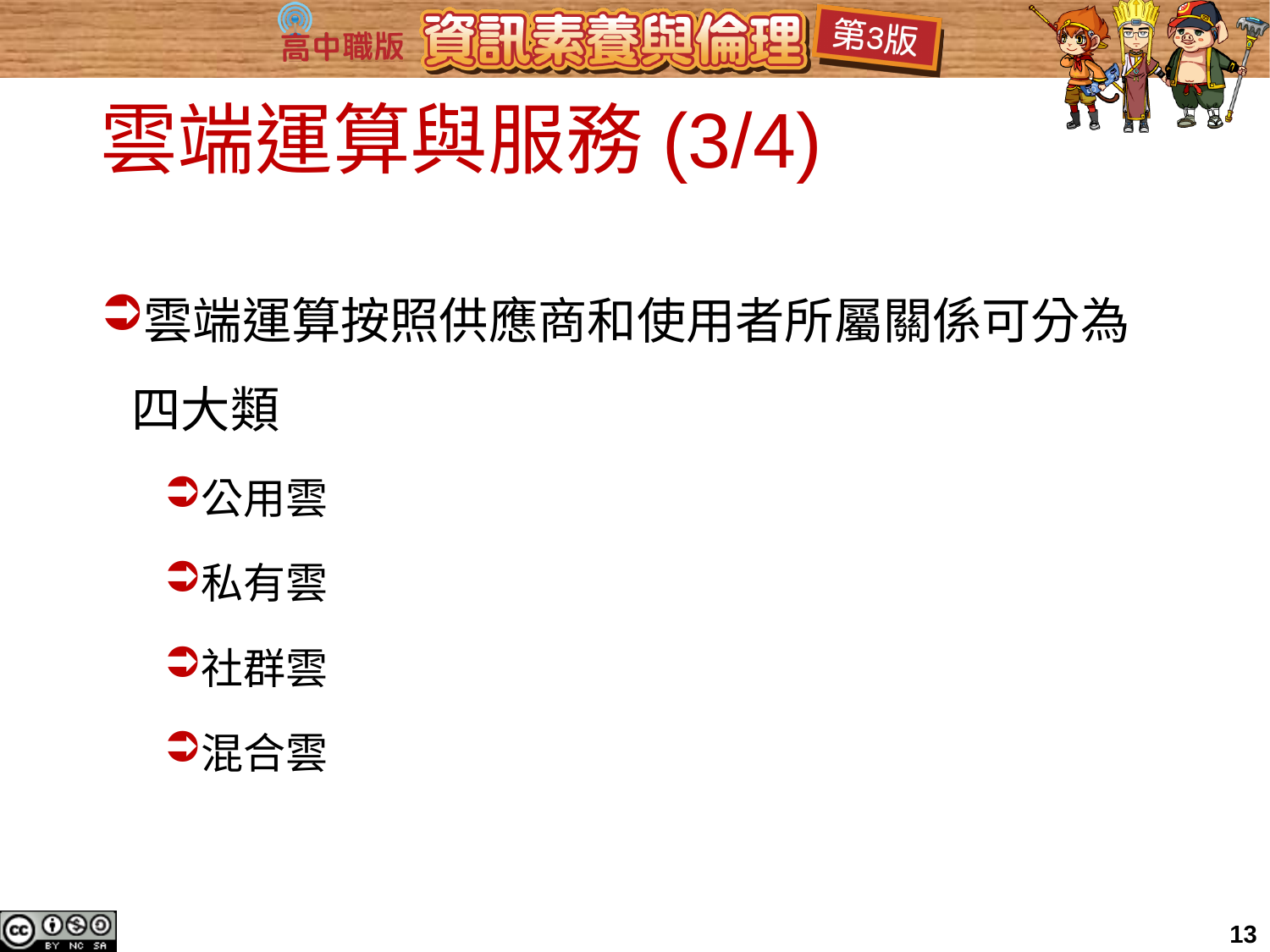

# 雲端運算與服務(3/4)
雲端運算按照供應商和使用者所屬關係可分為四大類
公用雲
私有雲
社群雲
混合雲
13